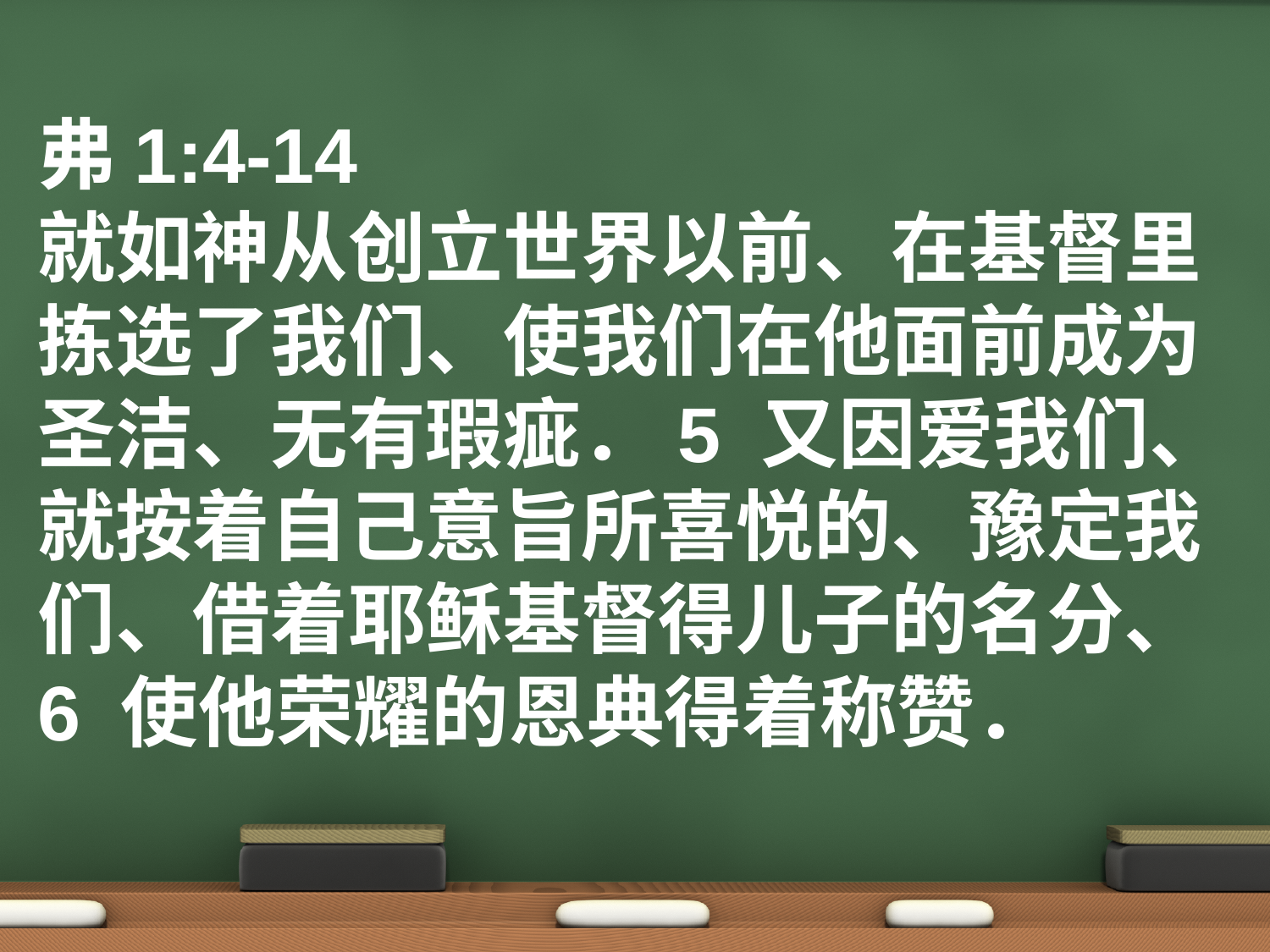

弗1:4-14
就如神从创立世界以前、在基督里拣选了我们、使我们在他面前成为圣洁、无有瑕疵．5 又因爱我们、就按着自己意旨所喜悦的、豫定我们、借着耶稣基督得儿子的名分、6 使他荣耀的恩典得着称赞．